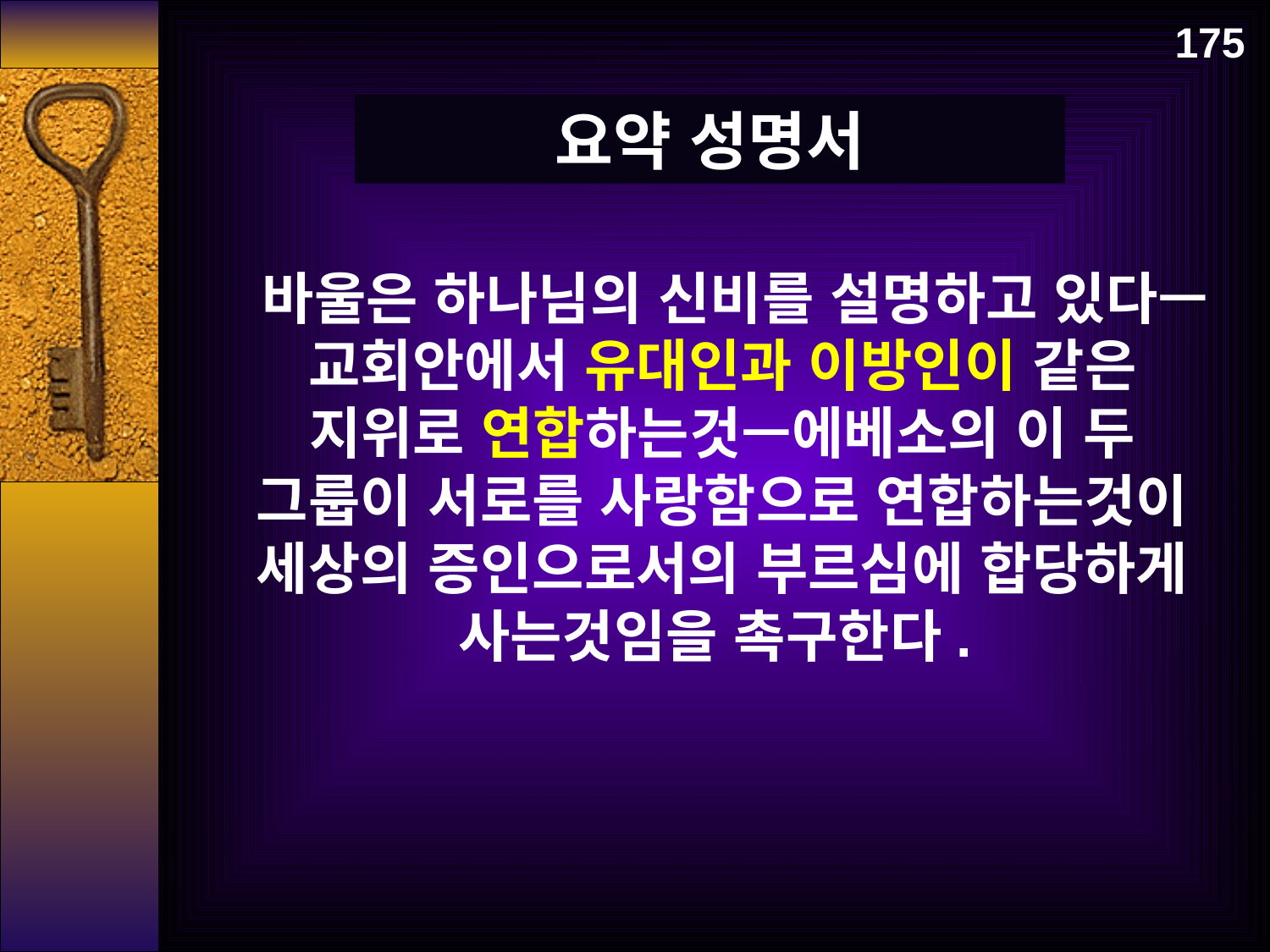

175
요약 성명서
 바울은 하나님의 신비를 설명하고 있다—교회안에서 유대인과 이방인이 같은 지위로 연합하는것—에베소의 이 두 그룹이 서로를 사랑함으로 연합하는것이 세상의 증인으로서의 부르심에 합당하게 사는것임을 촉구한다.